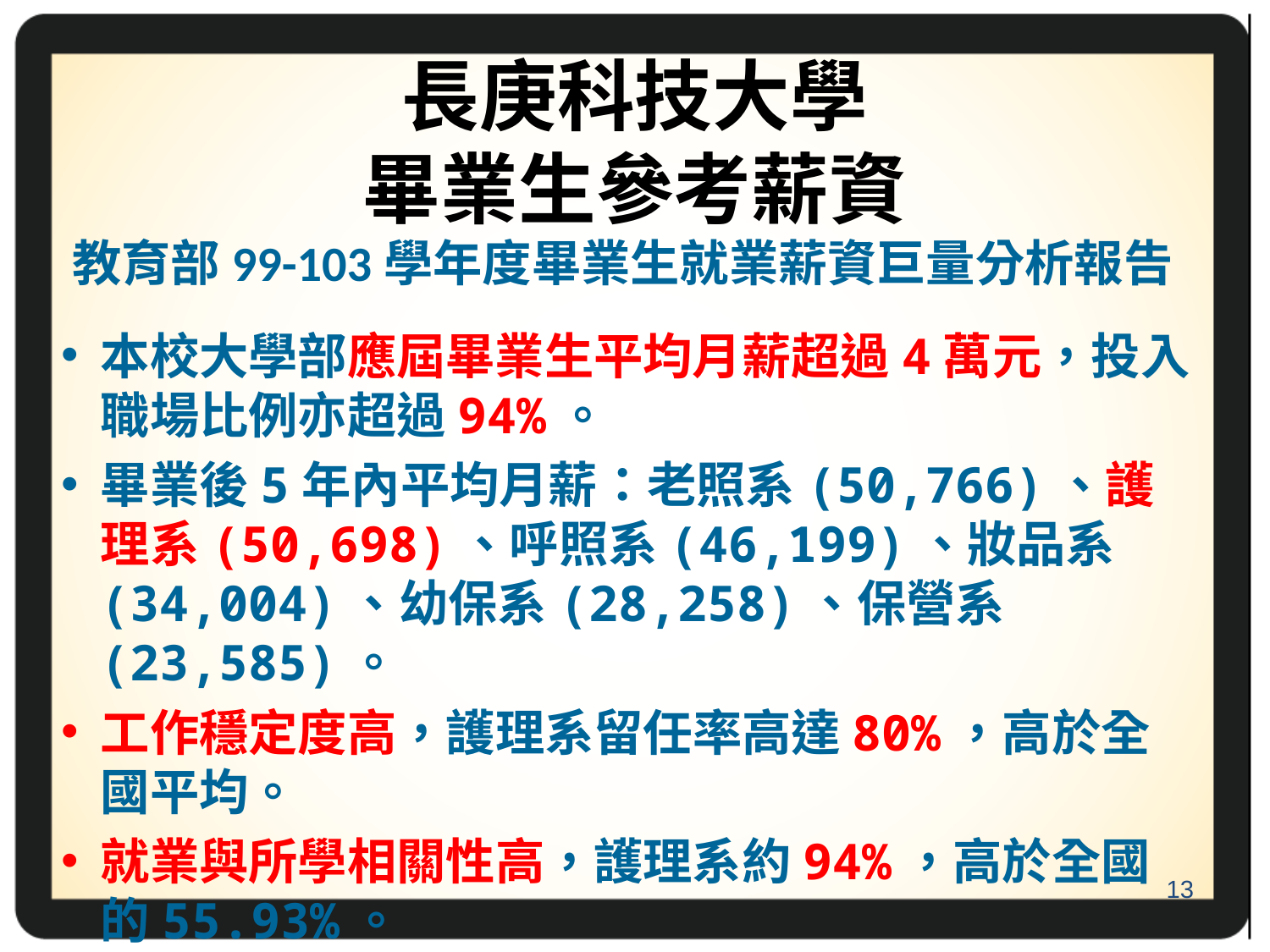

# 長庚科技大學 畢業生參考薪資
教育部99-103學年度畢業生就業薪資巨量分析報告
本校大學部應屆畢業生平均月薪超過4萬元，投入職場比例亦超過94%。
畢業後5年內平均月薪：老照系(50,766)、護理系(50,698)、呼照系(46,199)、妝品系(34,004)、幼保系(28,258)、保營系(23,585)。
工作穩定度高，護理系留任率高達80%，高於全國平均。
就業與所學相關性高，護理系約94%，高於全國的55.93%。

13